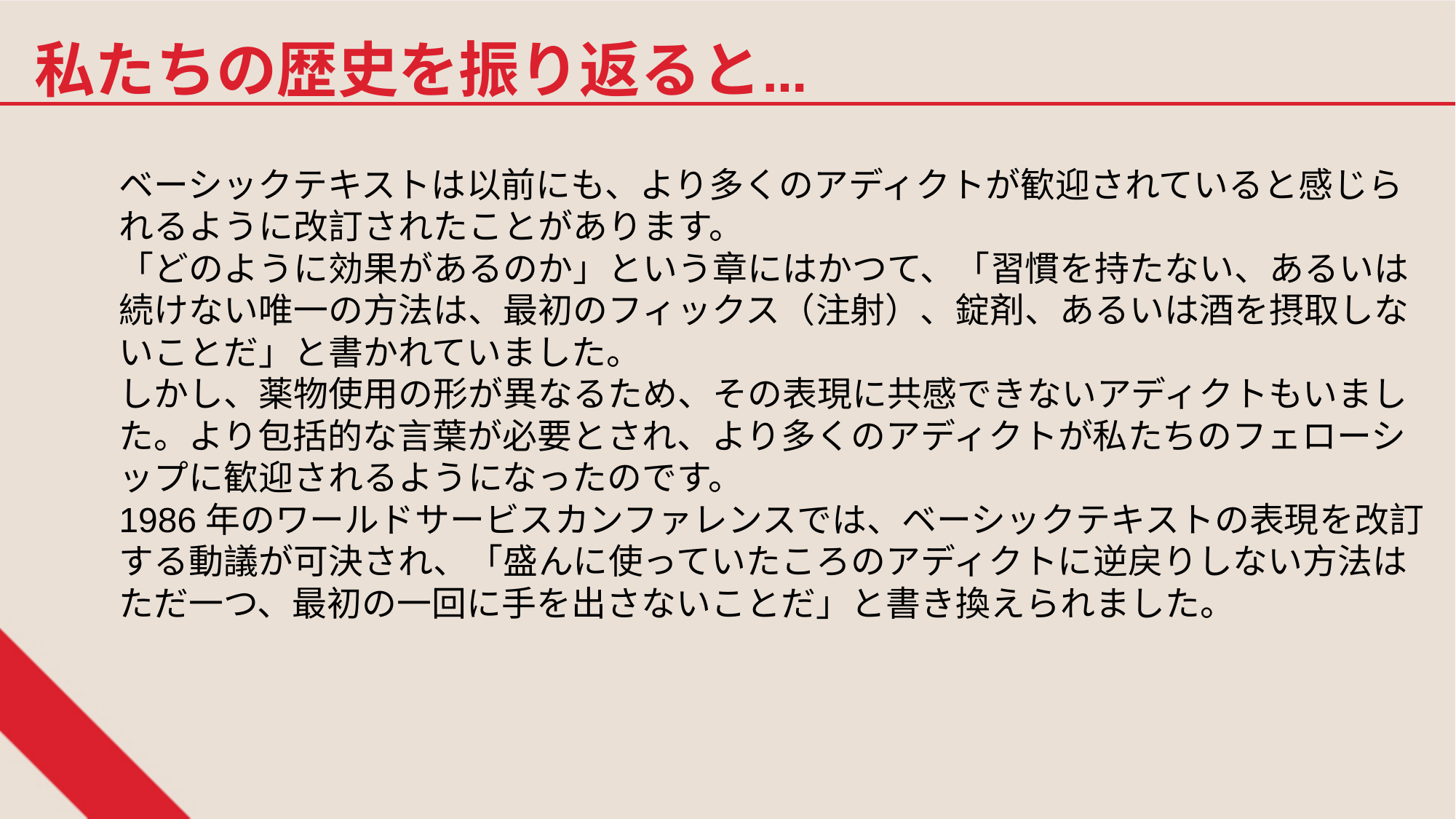

私たちの歴史を振り返ると…

ベーシックテキストは以前にも、より多くのアディクトが歓迎されていると感じられるように改訂されたことがあります。
「どのように効果があるのか」という章にはかつて、「習慣を持たない、あるいは続けない唯一の方法は、最初のフィックス（注射）、錠剤、あるいは酒を摂取しないことだ」と書かれていました。
しかし、薬物使用の形が異なるため、その表現に共感できないアディクトもいました。より包括的な言葉が必要とされ、より多くのアディクトが私たちのフェローシップに歓迎されるようになったのです。
1986年のワールドサービスカンファレンスでは、ベーシックテキストの表現を改訂する動議が可決され、「盛んに使っていたころのアディクトに逆戻りしない方法はただ一つ、最初の一回に手を出さないことだ」と書き換えられました。